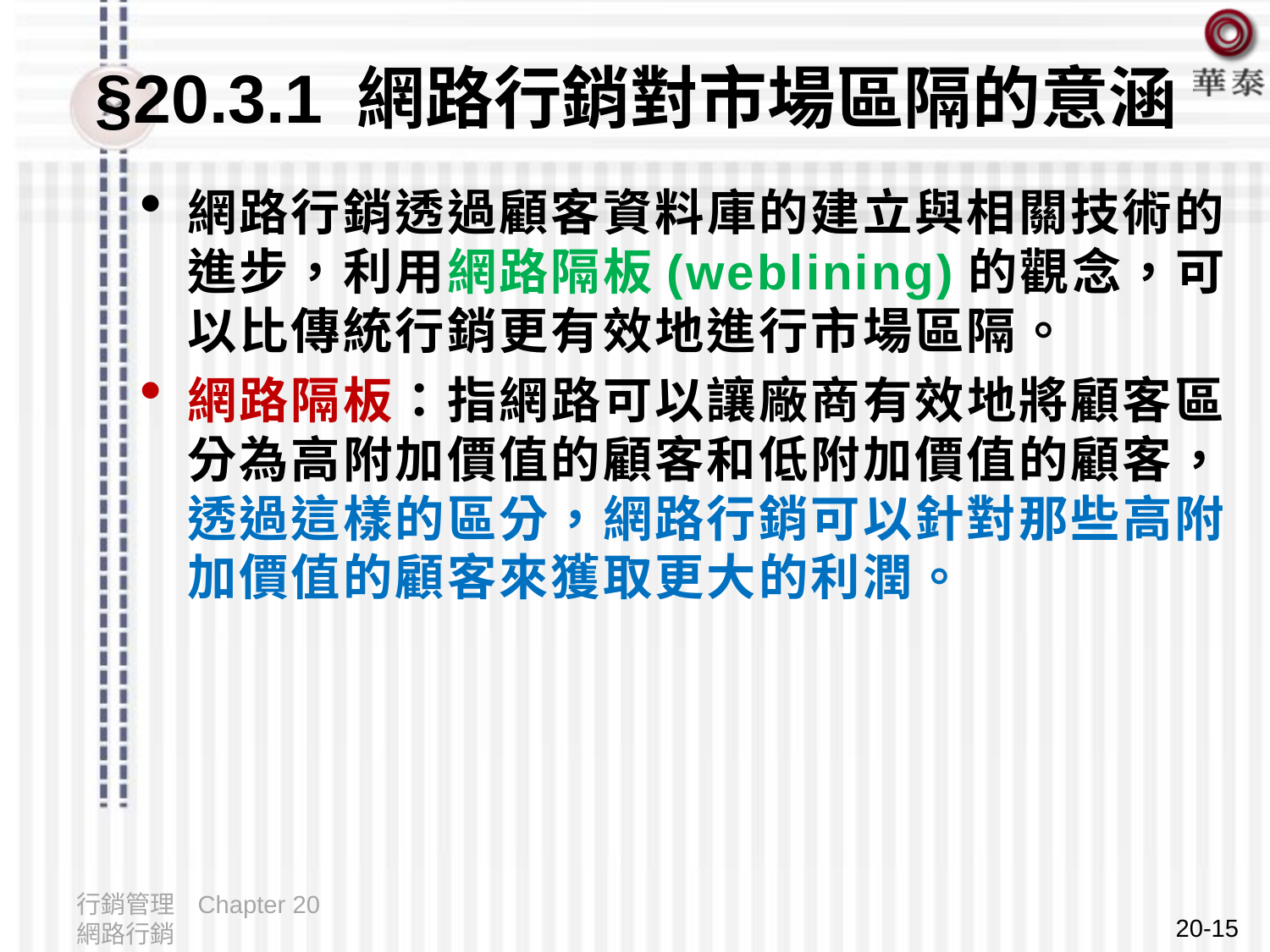

# §20.3.1 網路行銷對市場區隔的意涵
網路行銷透過顧客資料庫的建立與相關技術的進步，利用網路隔板(weblining)的觀念，可以比傳統行銷更有效地進行市場區隔。
網路隔板：指網路可以讓廠商有效地將顧客區分為高附加價值的顧客和低附加價值的顧客，透過這樣的區分，網路行銷可以針對那些高附加價值的顧客來獲取更大的利潤。
行銷管理   Chapter 20   網路行銷
20-15